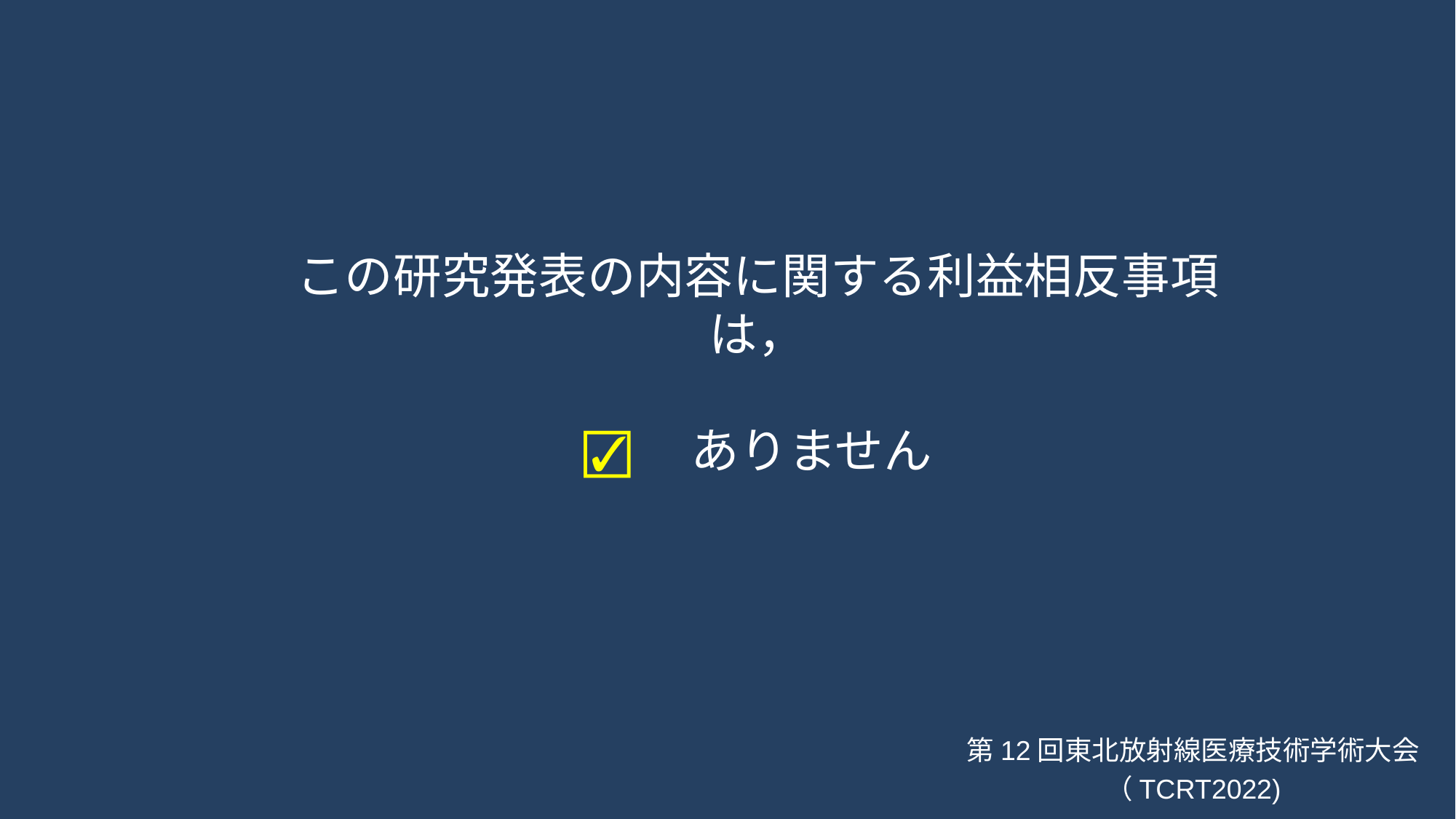

# この研究発表の内容に関する利益相反事項は， ☑ 　ありません
第12回東北放射線医療技術学術大会
（TCRT2022)